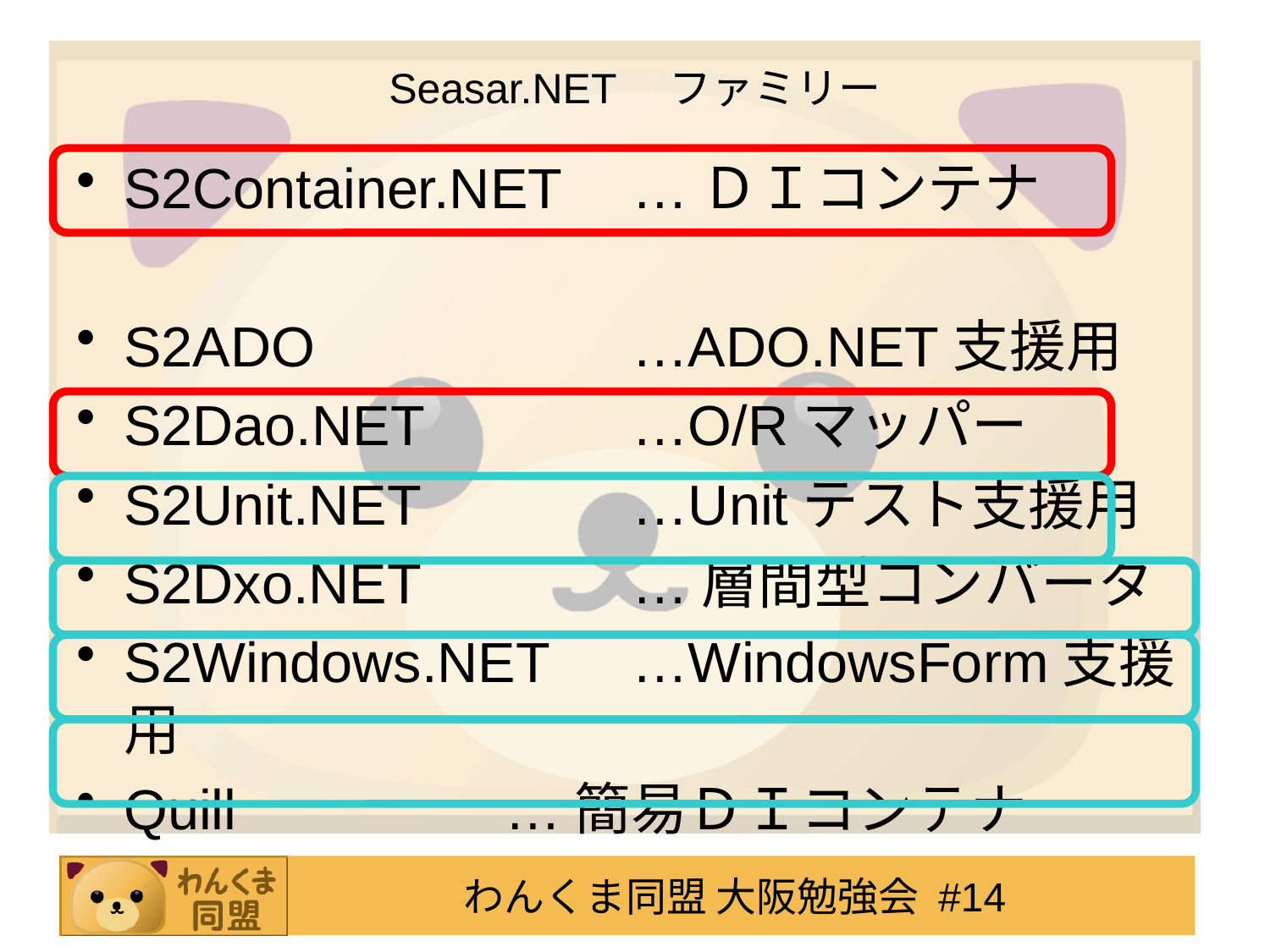

# Seasar.NET　ファミリー
S2Container.NET	…ＤＩコンテナ

S2ADO			…ADO.NET支援用
S2Dao.NET		…O/Rマッパー
S2Unit.NET		…Unitテスト支援用
S2Dxo.NET		…層間型コンバータ
S2Windows.NET	…WindowsForm支援用
Quill			…簡易ＤＩコンテナ